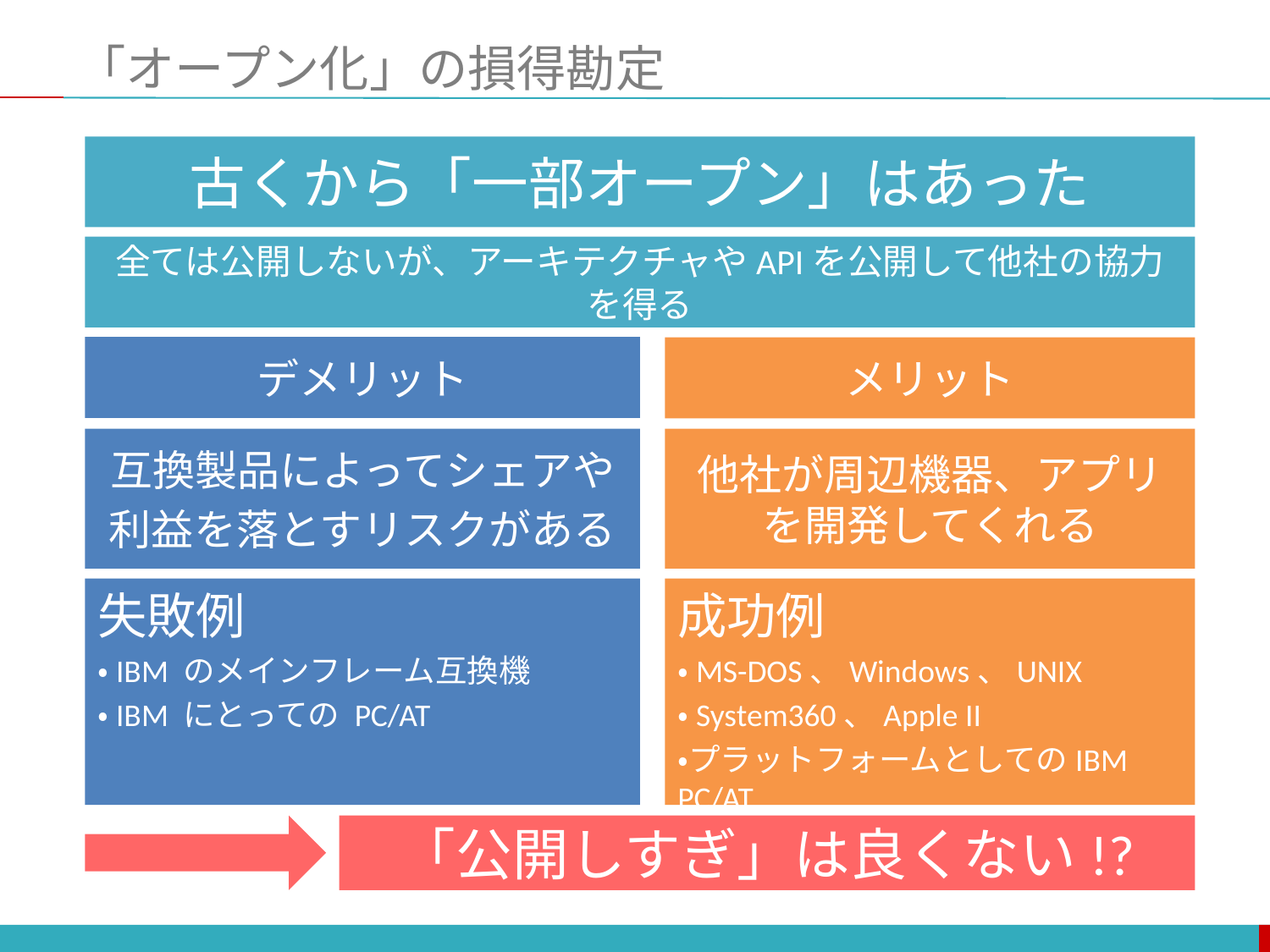

# 「オープン化」の損得勘定
古くから「一部オープン」はあった
全ては公開しないが、アーキテクチャやAPIを公開して他社の協力を得る
デメリット
メリット
互換製品によってシェアや
利益を落とすリスクがある
他社が周辺機器、アプリを開発してくれる
失敗例
・IBM のメインフレーム互換機
・IBM にとっての PC/AT
成功例
・MS-DOS、Windows、UNIX
・System360、Apple II
・プラットフォームとしてのIBM PC/AT

「公開しすぎ」は良くない!?